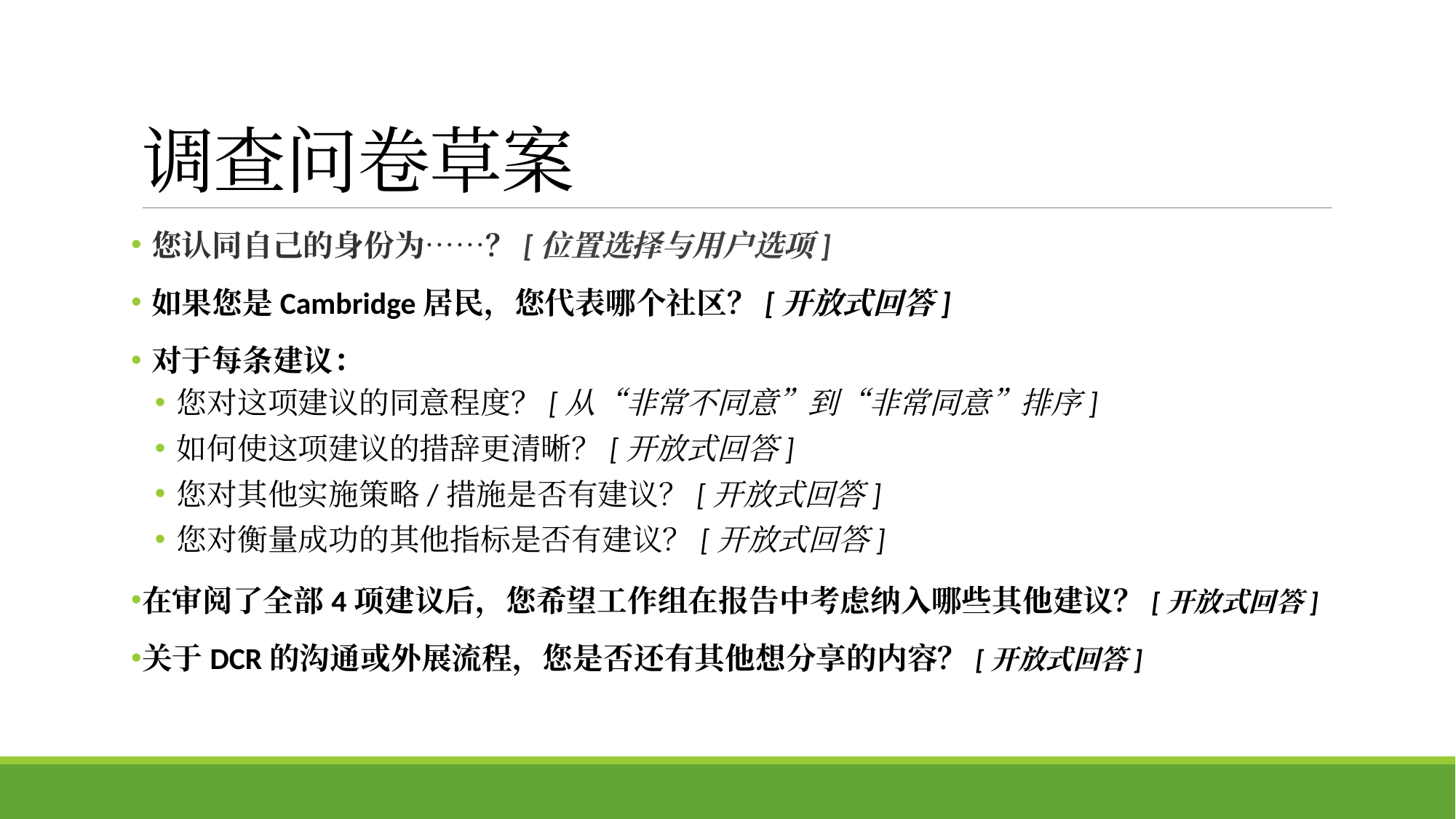

# 调查问卷草案
您认同自己的身份为……？[位置选择与用户选项]
如果您是Cambridge居民，您代表哪个社区？[开放式回答]
对于每条建议：
您对这项建议的同意程度？[从“非常不同意”到“非常同意”排序]
如何使这项建议的措辞更清晰？[开放式回答]
您对其他实施策略/措施是否有建议？[开放式回答]
您对衡量成功的其他指标是否有建议？[开放式回答]
在审阅了全部4项建议后，您希望工作组在报告中考虑纳入哪些其他建议？[开放式回答]
关于DCR的沟通或外展流程，您是否还有其他想分享的内容？[开放式回答]